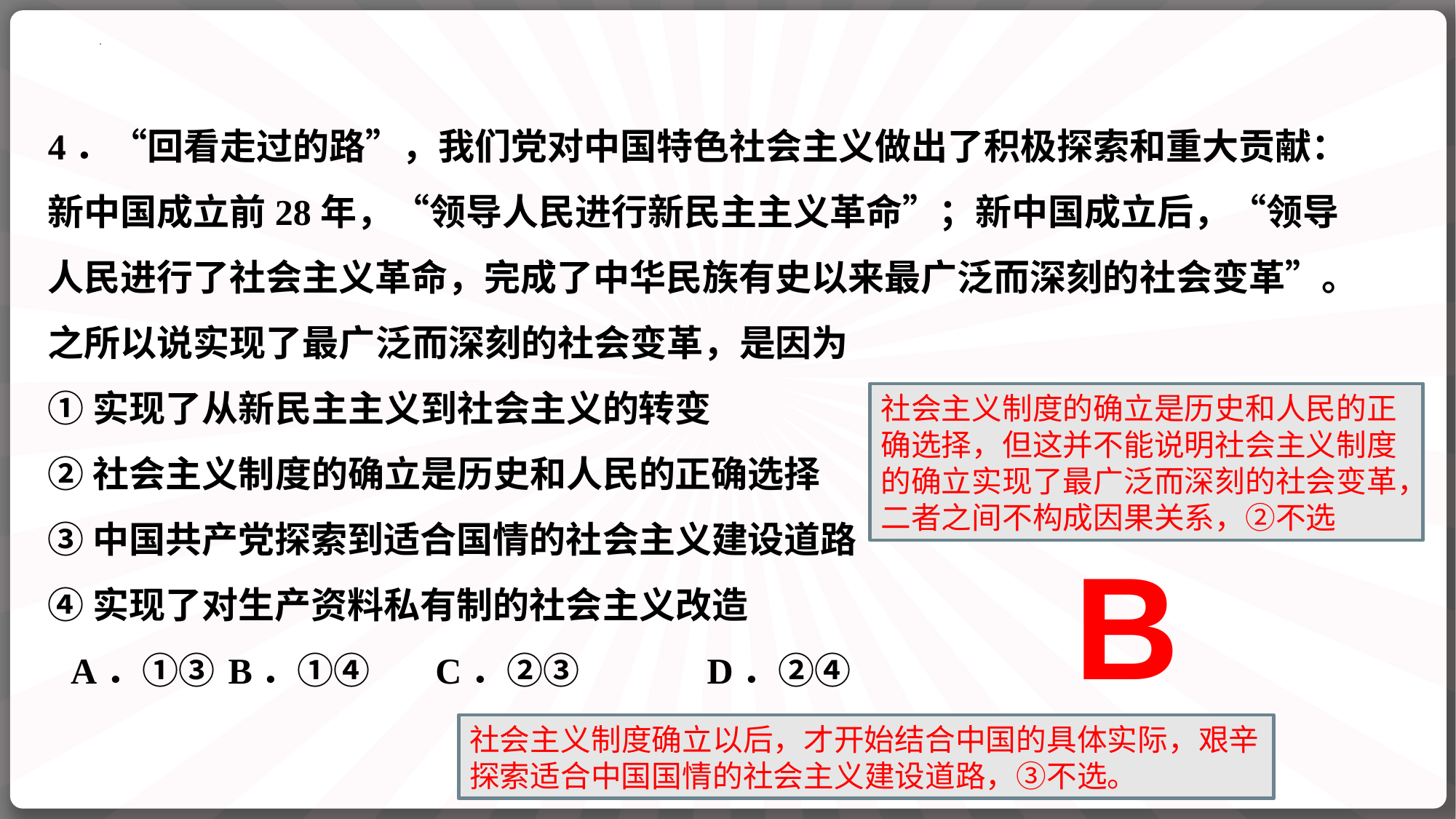

4．“回看走过的路”，我们党对中国特色社会主义做出了积极探索和重大贡献：新中国成立前28年，“领导人民进行新民主主义革命”；新中国成立后，“领导人民进行了社会主义革命，完成了中华民族有史以来最广泛而深刻的社会变革”。之所以说实现了最广泛而深刻的社会变革，是因为
①实现了从新民主主义到社会主义的转变
②社会主义制度的确立是历史和人民的正确选择
③中国共产党探索到适合国情的社会主义建设道路
④实现了对生产资料私有制的社会主义改造
A．①③	B．①④	     C．②③	          D．②④
社会主义制度的确立是历史和人民的正确选择，但这并不能说明社会主义制度的确立实现了最广泛而深刻的社会变革，二者之间不构成因果关系，②不选
B
社会主义制度确立以后，才开始结合中国的具体实际，艰辛探索适合中国国情的社会主义建设道路，③不选。